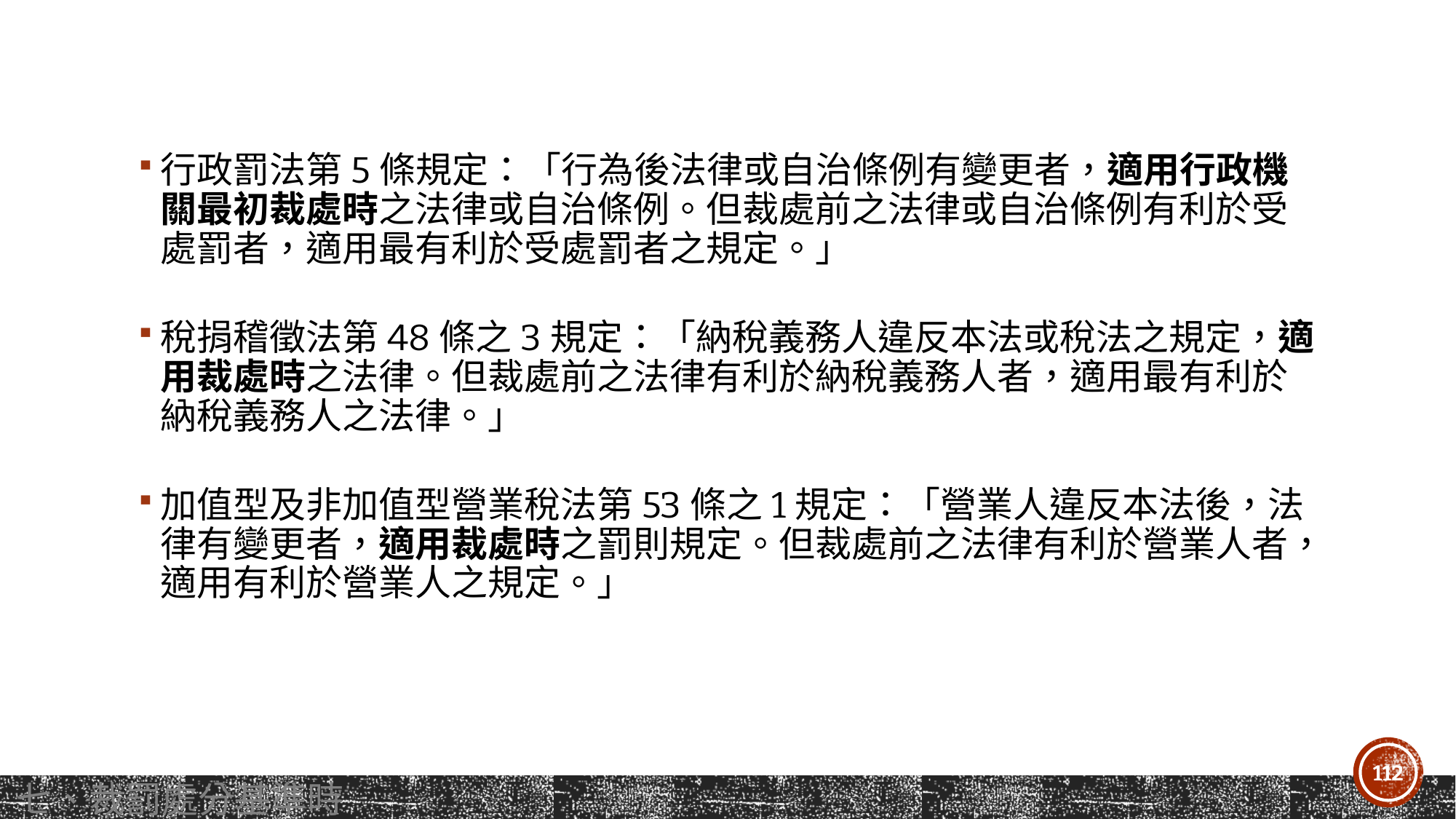

#
行政罰法第5條規定：「行為後法律或自治條例有變更者，適用行政機關最初裁處時之法律或自治條例。但裁處前之法律或自治條例有利於受處罰者，適用最有利於受處罰者之規定。」

稅捐稽徵法第48條之3規定：「納稅義務人違反本法或稅法之規定，適用裁處時之法律。但裁處前之法律有利於納稅義務人者，適用最有利於納稅義務人之法律。」

加值型及非加值型營業稅法第53條之1規定：「營業人違反本法後，法律有變更者，適用裁處時之罰則規定。但裁處前之法律有利於營業人者，適用有利於營業人之規定。」
112